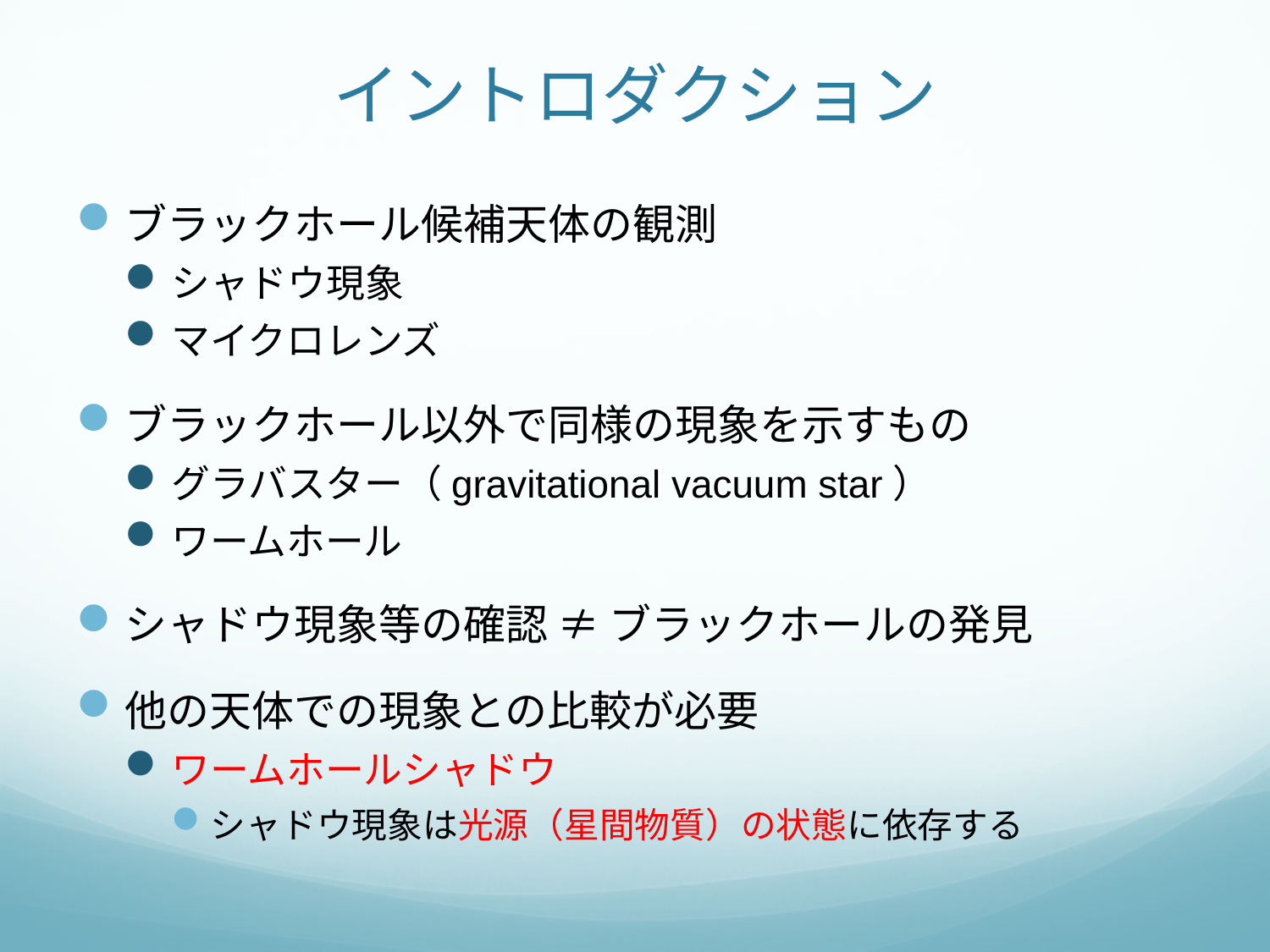

# イントロダクション
ブラックホール候補天体の観測
シャドウ現象
マイクロレンズ
ブラックホール以外で同様の現象を示すもの
グラバスター（gravitational vacuum star）
ワームホール
シャドウ現象等の確認 ≠ ブラックホールの発見
他の天体での現象との比較が必要
ワームホールシャドウ
シャドウ現象は光源（星間物質）の状態に依存する